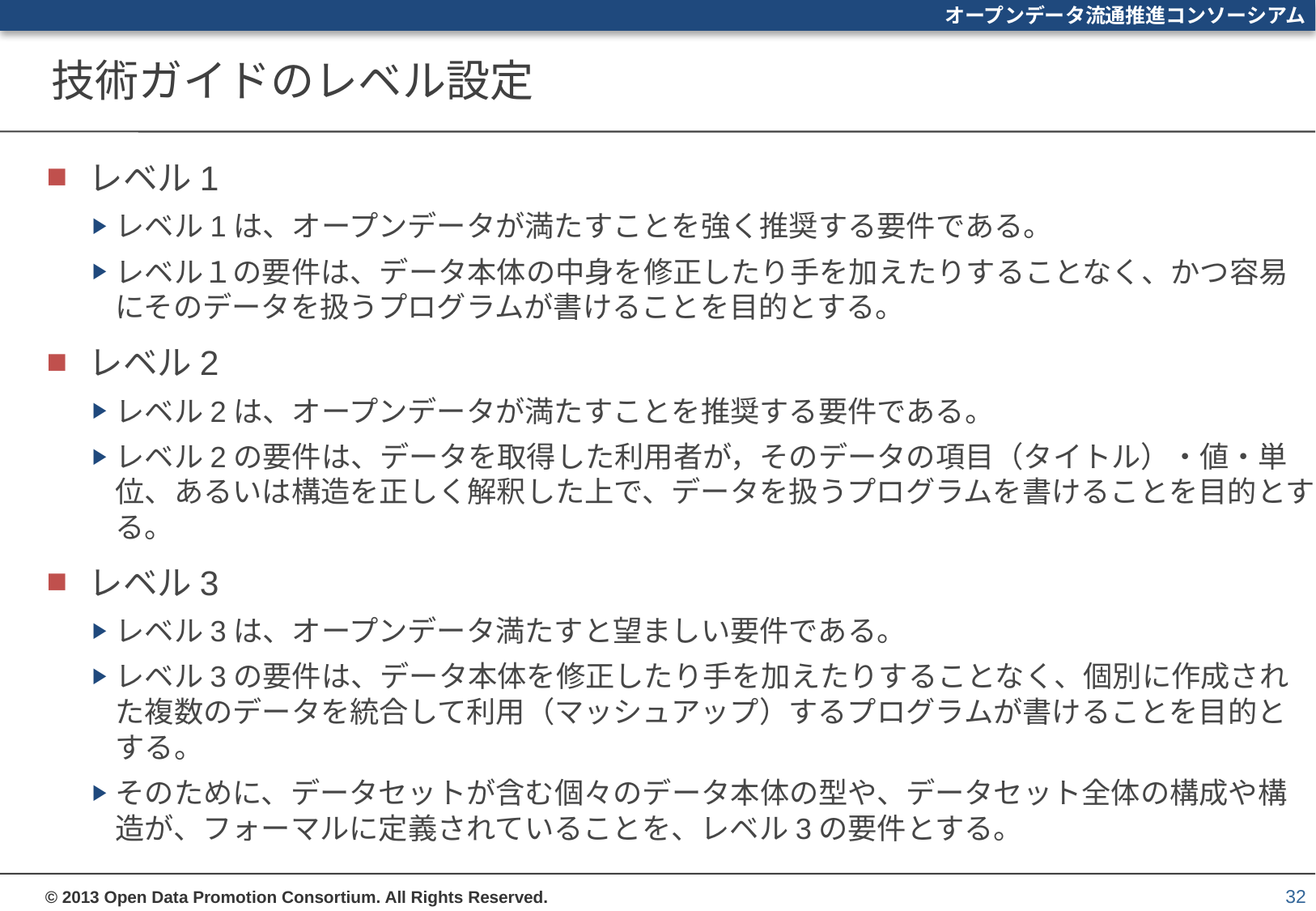

# 技術ガイドのレベル設定
レベル1
レベル1は、オープンデータが満たすことを強く推奨する要件である。
レベル１の要件は、データ本体の中身を修正したり手を加えたりすることなく、かつ容易にそのデータを扱うプログラムが書けることを目的とする。
レベル2
レベル2は、オープンデータが満たすことを推奨する要件である。
レベル2の要件は、データを取得した利用者が，そのデータの項目（タイトル）・値・単位、あるいは構造を正しく解釈した上で、データを扱うプログラムを書けることを目的とする。
レベル3
レベル3は、オープンデータ満たすと望ましい要件である。
レベル3の要件は、データ本体を修正したり手を加えたりすることなく、個別に作成された複数のデータを統合して利用（マッシュアップ）するプログラムが書けることを目的とする。
そのために、データセットが含む個々のデータ本体の型や、データセット全体の構成や構造が、フォーマルに定義されていることを、レベル3の要件とする。

32